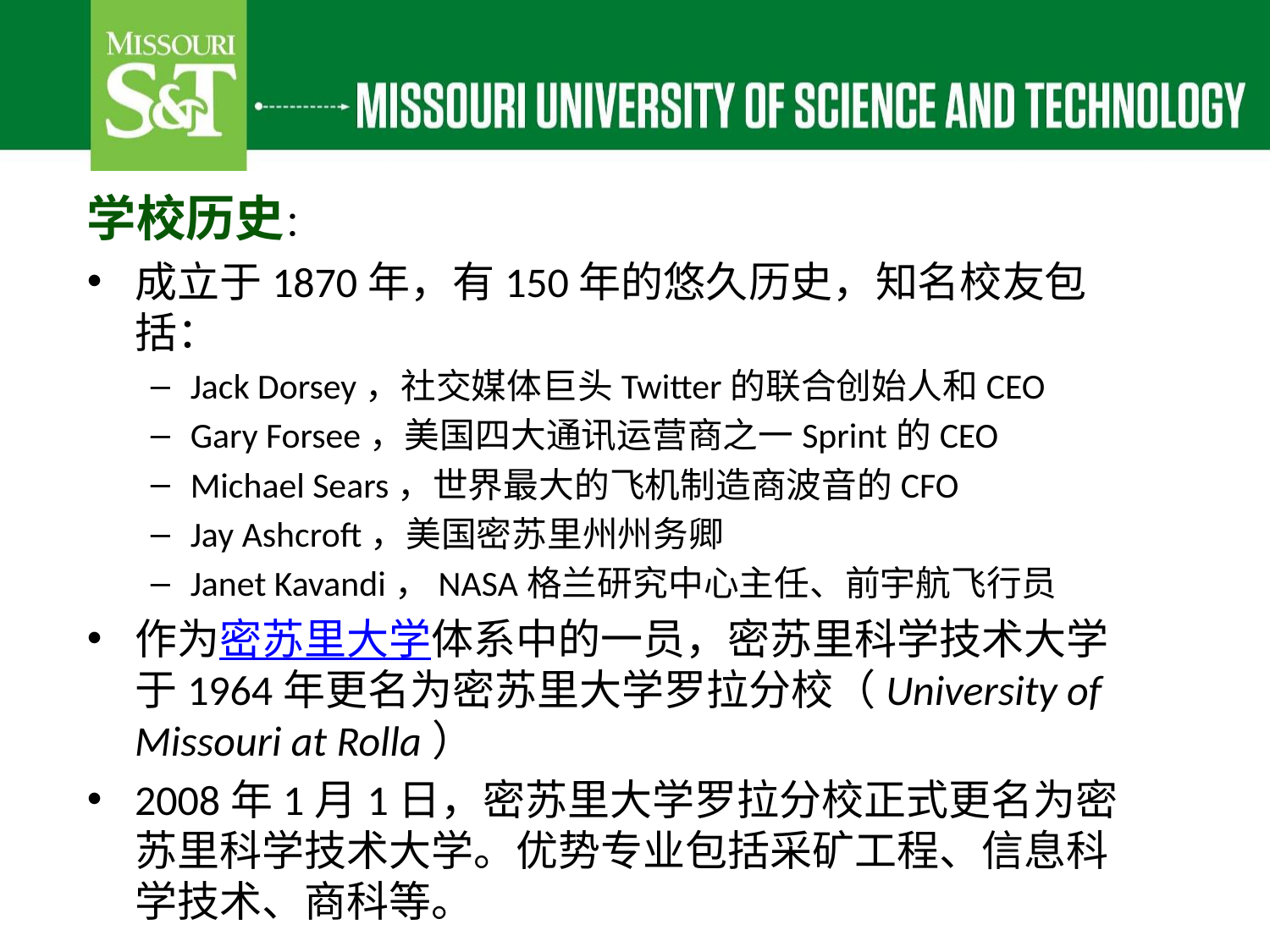

学校历史：
成立于1870年，有150年的悠久历史，知名校友包括：
Jack Dorsey，社交媒体巨头Twitter的联合创始人和CEO
Gary Forsee，美国四大通讯运营商之一Sprint的CEO
Michael Sears，世界最大的飞机制造商波音的CFO
Jay Ashcroft，美国密苏里州州务卿
Janet Kavandi，NASA格兰研究中心主任、前宇航飞行员
作为密苏里大学体系中的一员，密苏里科学技术大学于1964年更名为密苏里大学罗拉分校（University of Missouri at Rolla）
2008年1月1日，密苏里大学罗拉分校正式更名为密苏里科学技术大学。优势专业包括采矿工程、信息科学技术、商科等。